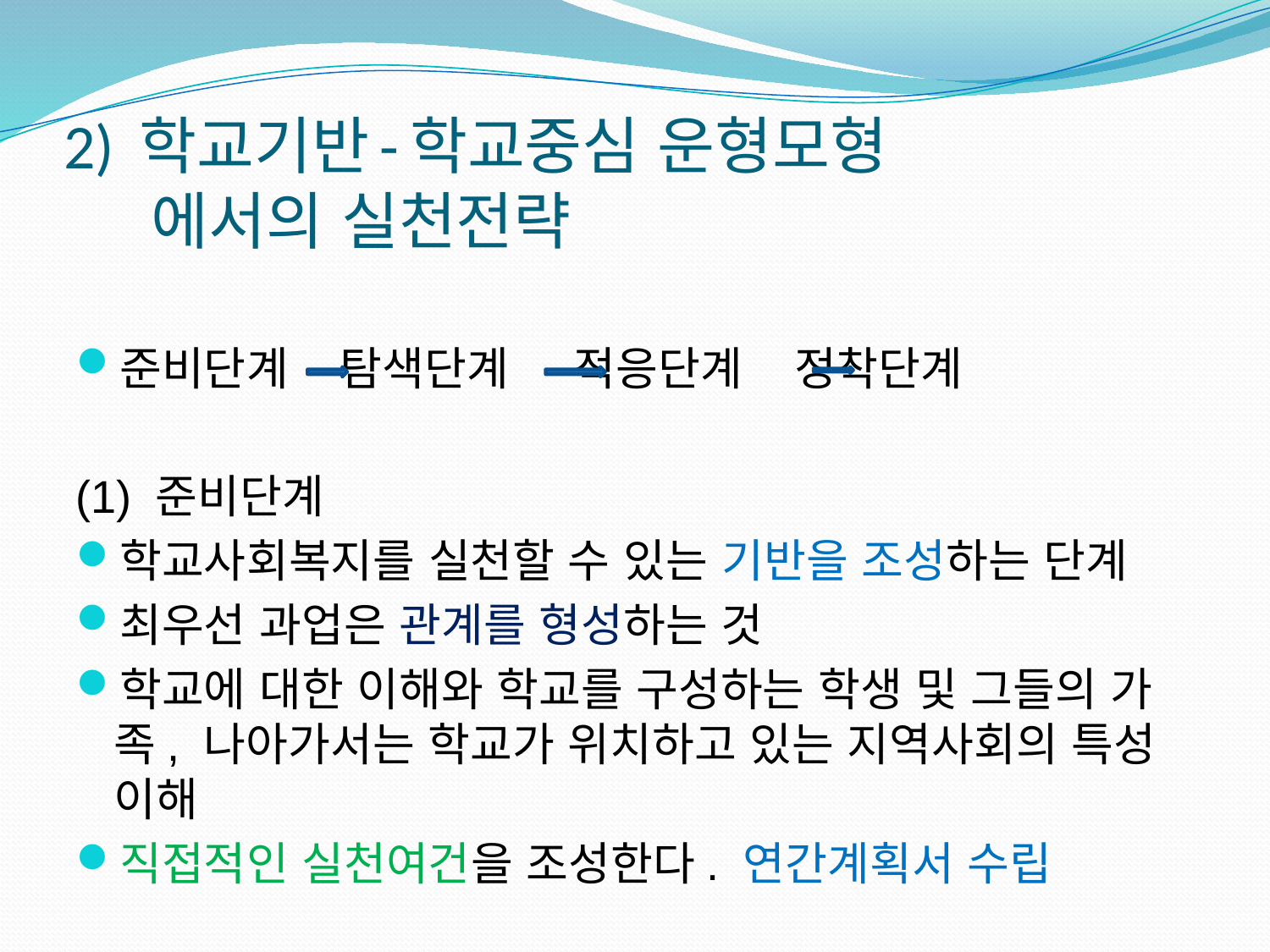

# 2) 학교기반-학교중심 운형모형 에서의 실천전략

준비단계    탐색단계     적응단계    정착단계

(1) 준비단계
학교사회복지를 실천할 수 있는 기반을 조성하는 단계
최우선 과업은 관계를 형성하는 것
학교에 대한 이해와 학교를 구성하는 학생 및 그들의 가족, 나아가서는 학교가 위치하고 있는 지역사회의 특성 이해
직접적인 실천여건을 조성한다. 연간계획서 수립